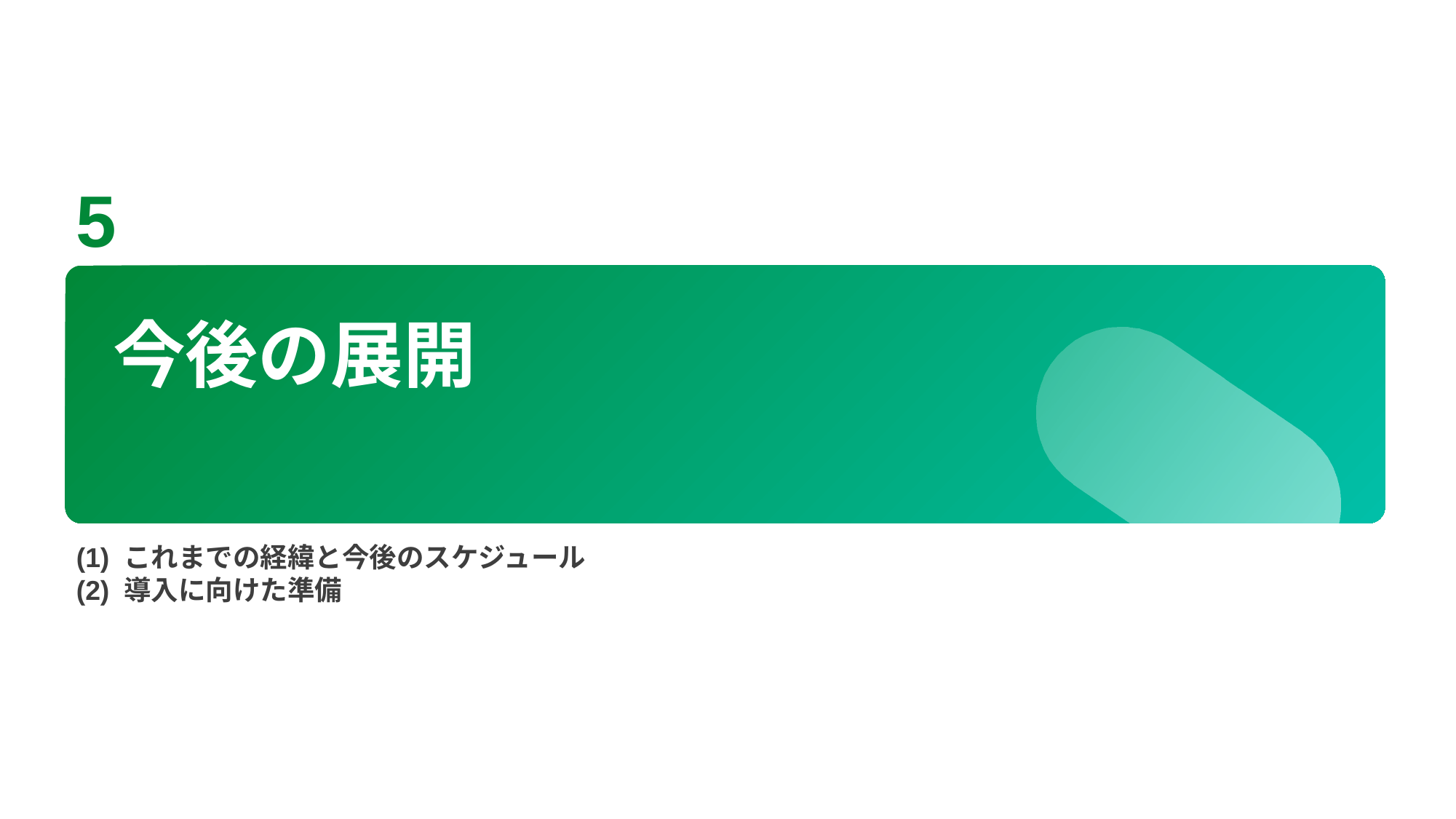

5
# 今後の展開
(1) これまでの経緯と今後のスケジュール
(2) 導入に向けた準備